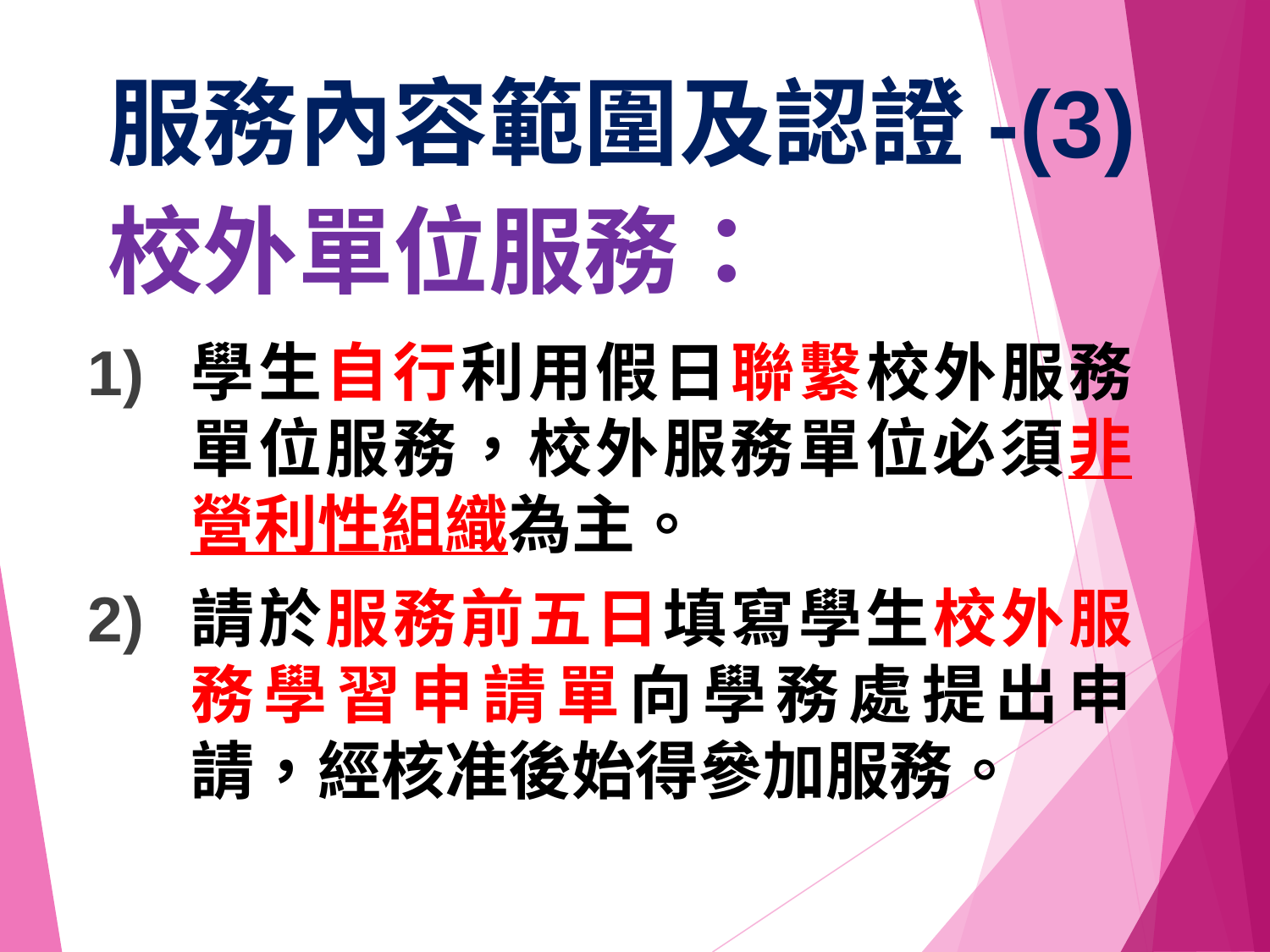

# 服務內容範圍及認證-(3)
校外單位服務：
學生自行利用假日聯繫校外服務單位服務，校外服務單位必須非營利性組織為主。
請於服務前五日填寫學生校外服務學習申請單向學務處提出申請，經核准後始得參加服務。